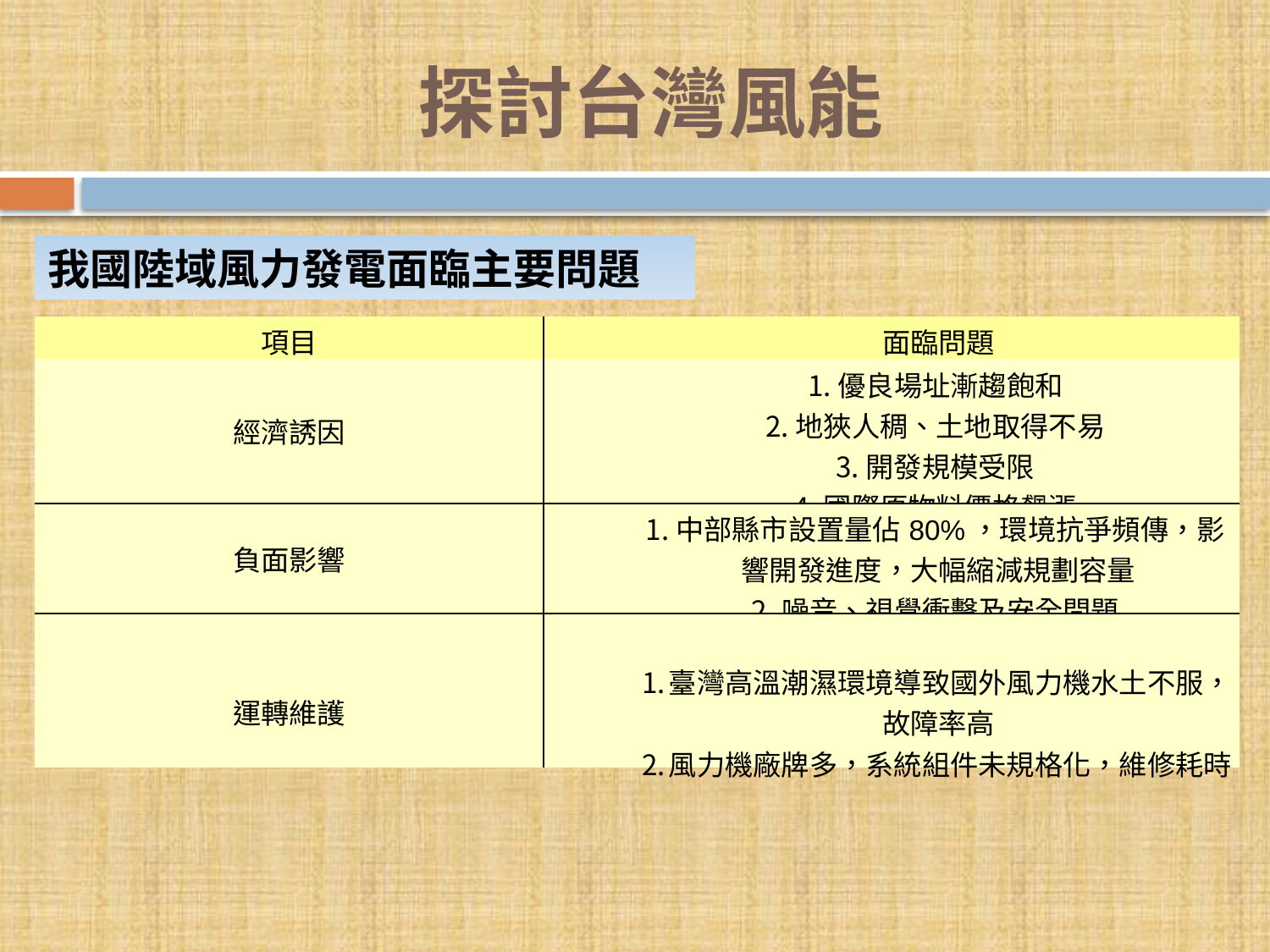

# 探討台灣風能
我國陸域風力發電面臨主要問題
| 項目 |  | 面臨問題 |
| --- | --- | --- |
| 經濟誘因 |  | 優良場址漸趨飽和 地狹人稠、土地取得不易 開發規模受限 國際原物料價格飆漲 |
| 負面影響 |  | 中部縣市設置量佔80%，環境抗爭頻傳，影響開發進度，大幅縮減規劃容量 噪音、視覺衝擊及安全問題 |
|  |  |  |
| 運轉維護 |  | 臺灣高溫潮濕環境導致國外風力機水土不服，故障率高 風力機廠牌多，系統組件未規格化，維修耗時 |